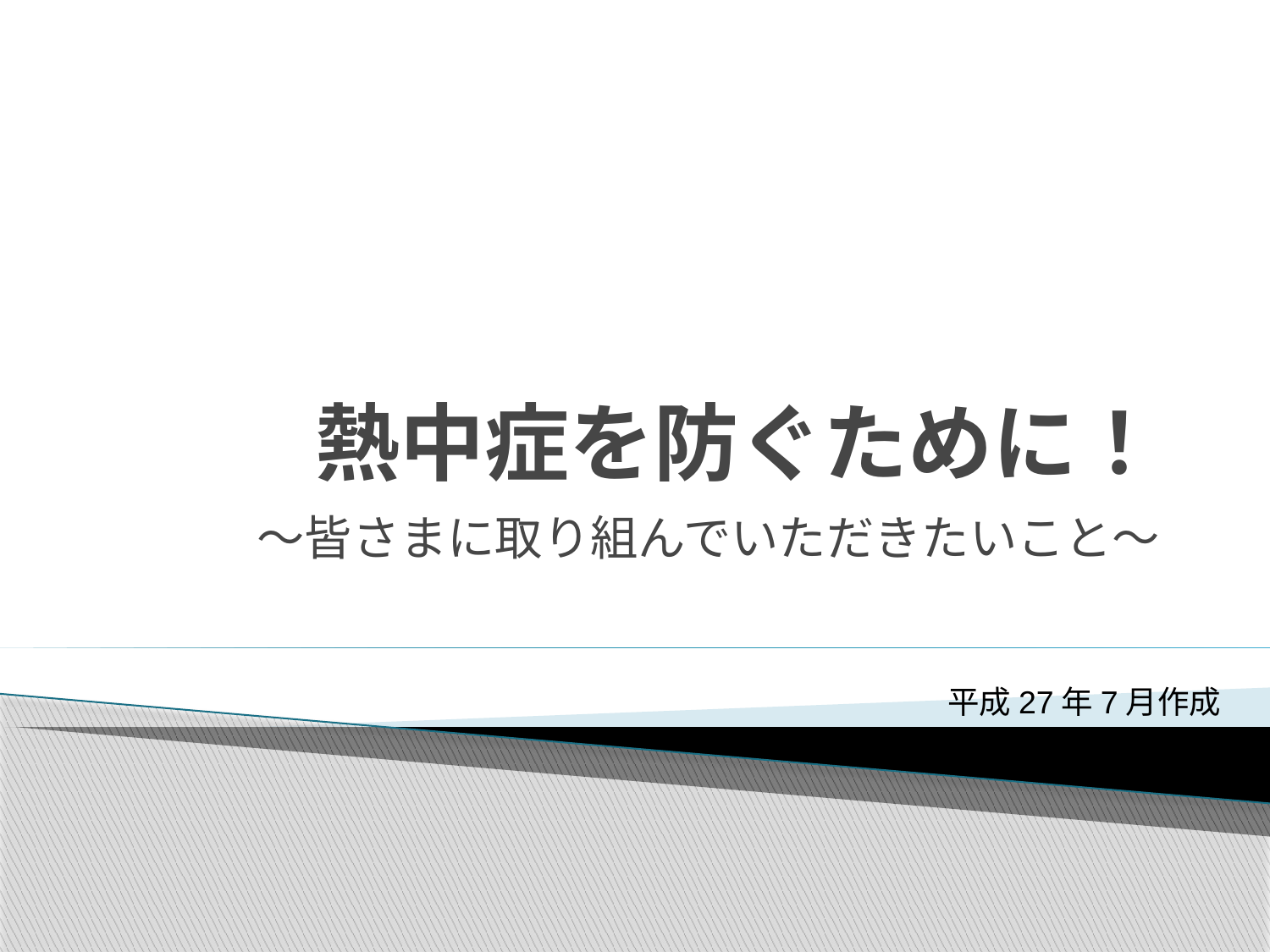

# 熱中症を防ぐために！
～皆さまに取り組んでいただきたいこと～
平成27年7月作成